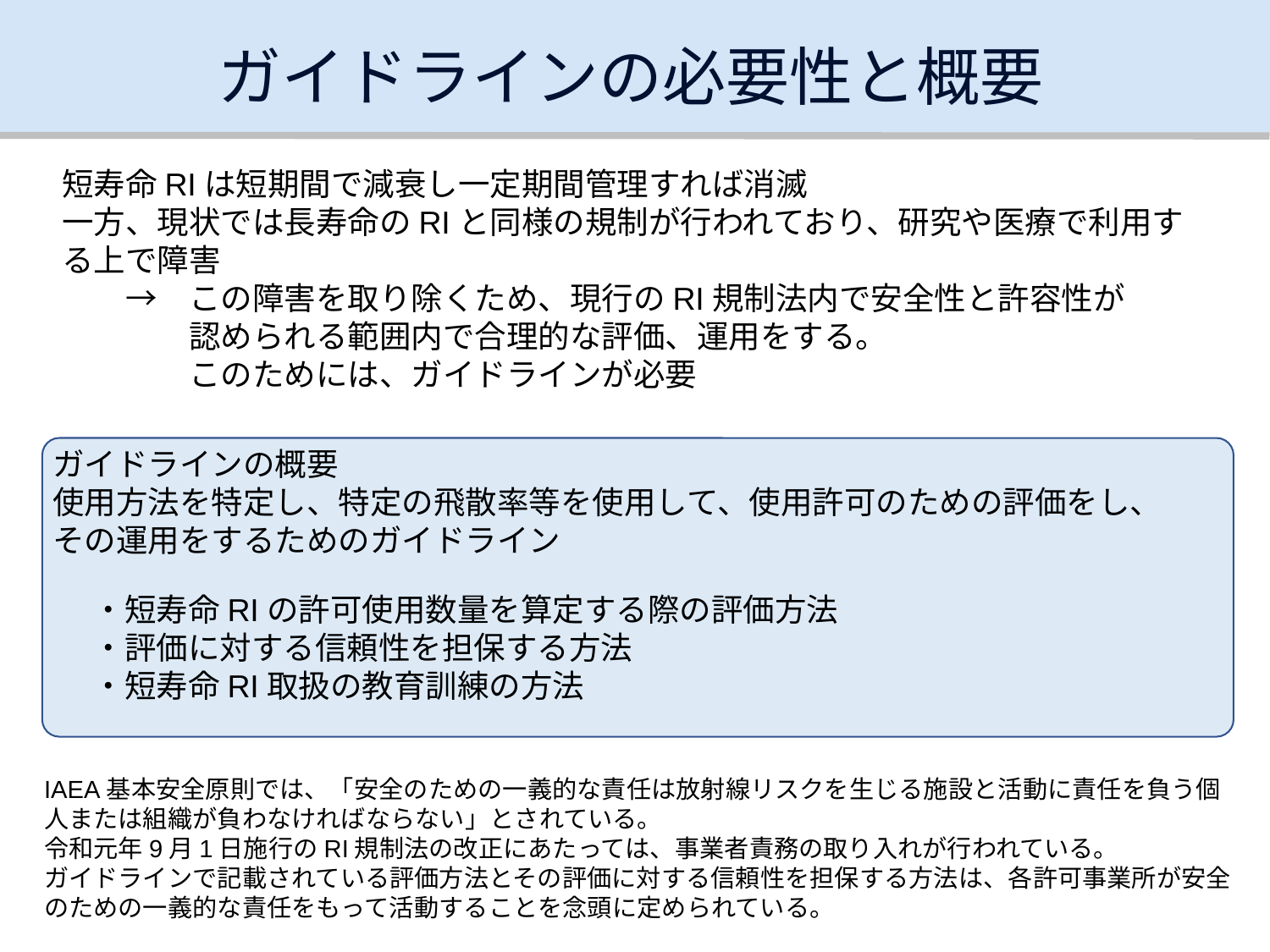

ガイドラインの必要性と概要
短寿命RIは短期間で減衰し一定期間管理すれば消滅
一方、現状では長寿命のRIと同様の規制が行われており、研究や医療で利用する上で障害
　　→　この障害を取り除くため、現行のRI規制法内で安全性と許容性が
　　　　認められる範囲内で合理的な評価、運用をする。
　　　　このためには、ガイドラインが必要
ガイドラインの概要
使用方法を特定し、特定の飛散率等を使用して、使用許可のための評価をし、
その運用をするためのガイドライン

・短寿命RIの許可使用数量を算定する際の評価方法
・評価に対する信頼性を担保する方法
・短寿命RI取扱の教育訓練の方法
IAEA基本安全原則では、「安全のための一義的な責任は放射線リスクを生じる施設と活動に責任を負う個人または組織が負わなければならない」とされている。
令和元年9月1日施行のRI規制法の改正にあたっては、事業者責務の取り入れが行われている。
ガイドラインで記載されている評価方法とその評価に対する信頼性を担保する方法は、各許可事業所が安全のための一義的な責任をもって活動することを念頭に定められている。